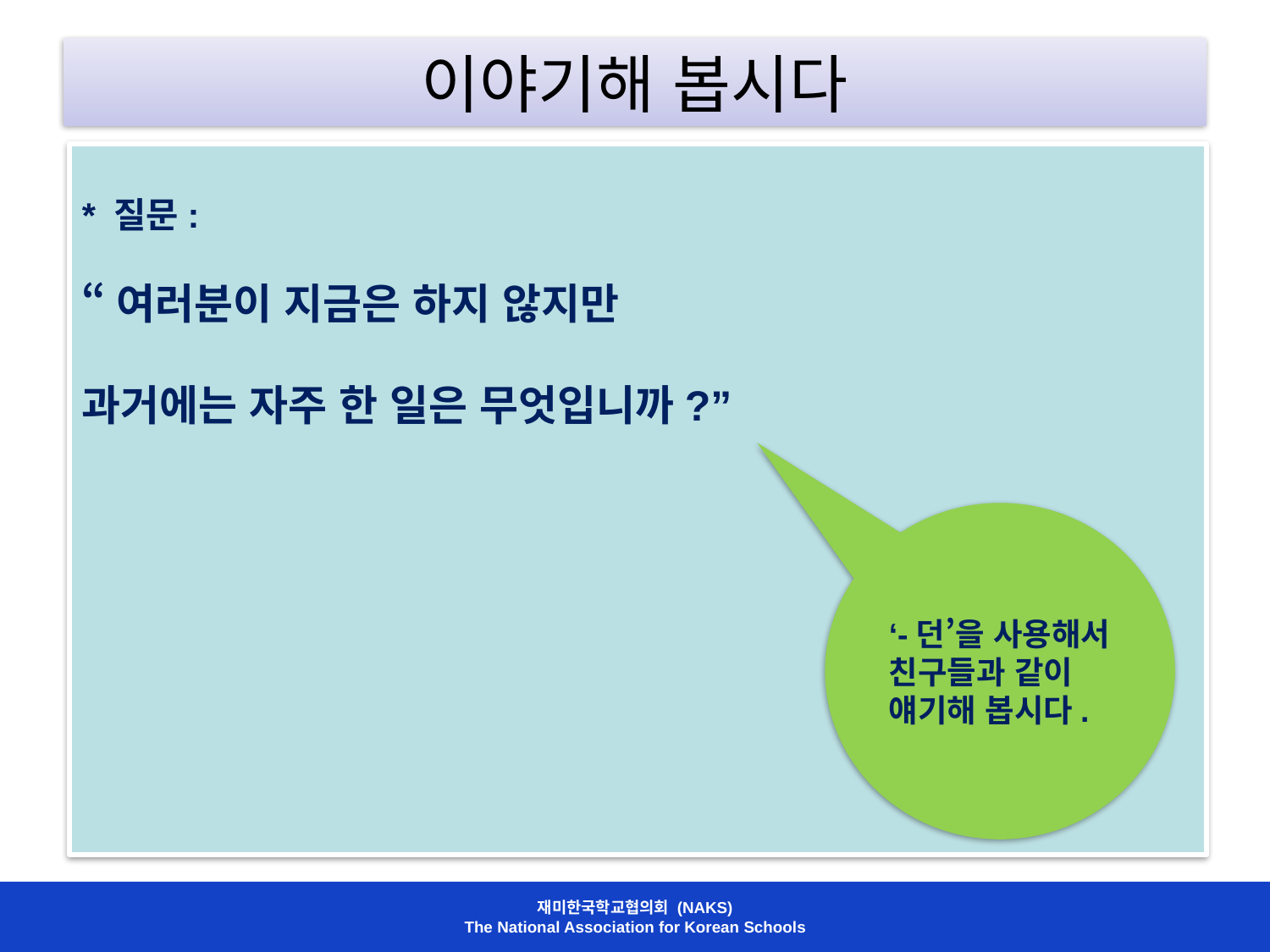

# 이야기해 봅시다

* 질문:

“여러분이 지금은 하지 않지만

과거에는 자주 한 일은 무엇입니까?”

‘-던’을 사용해서 친구들과 같이 얘기해 봅시다.
재미한국학교협의회 (NAKS)
The National Association for Korean Schools